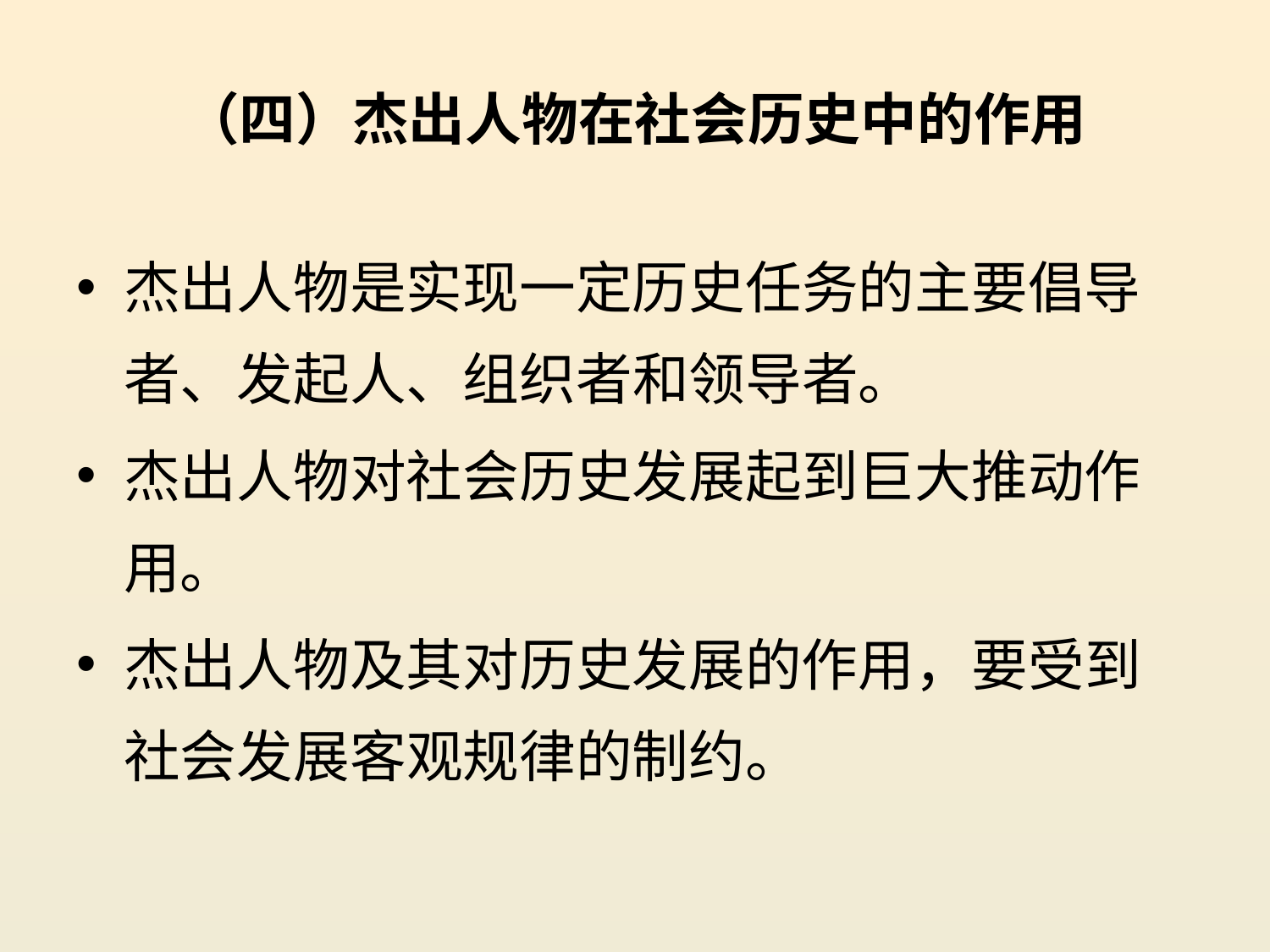

# （四）杰出人物在社会历史中的作用
杰出人物是实现一定历史任务的主要倡导者、发起人、组织者和领导者。
杰出人物对社会历史发展起到巨大推动作用。
杰出人物及其对历史发展的作用，要受到社会发展客观规律的制约。